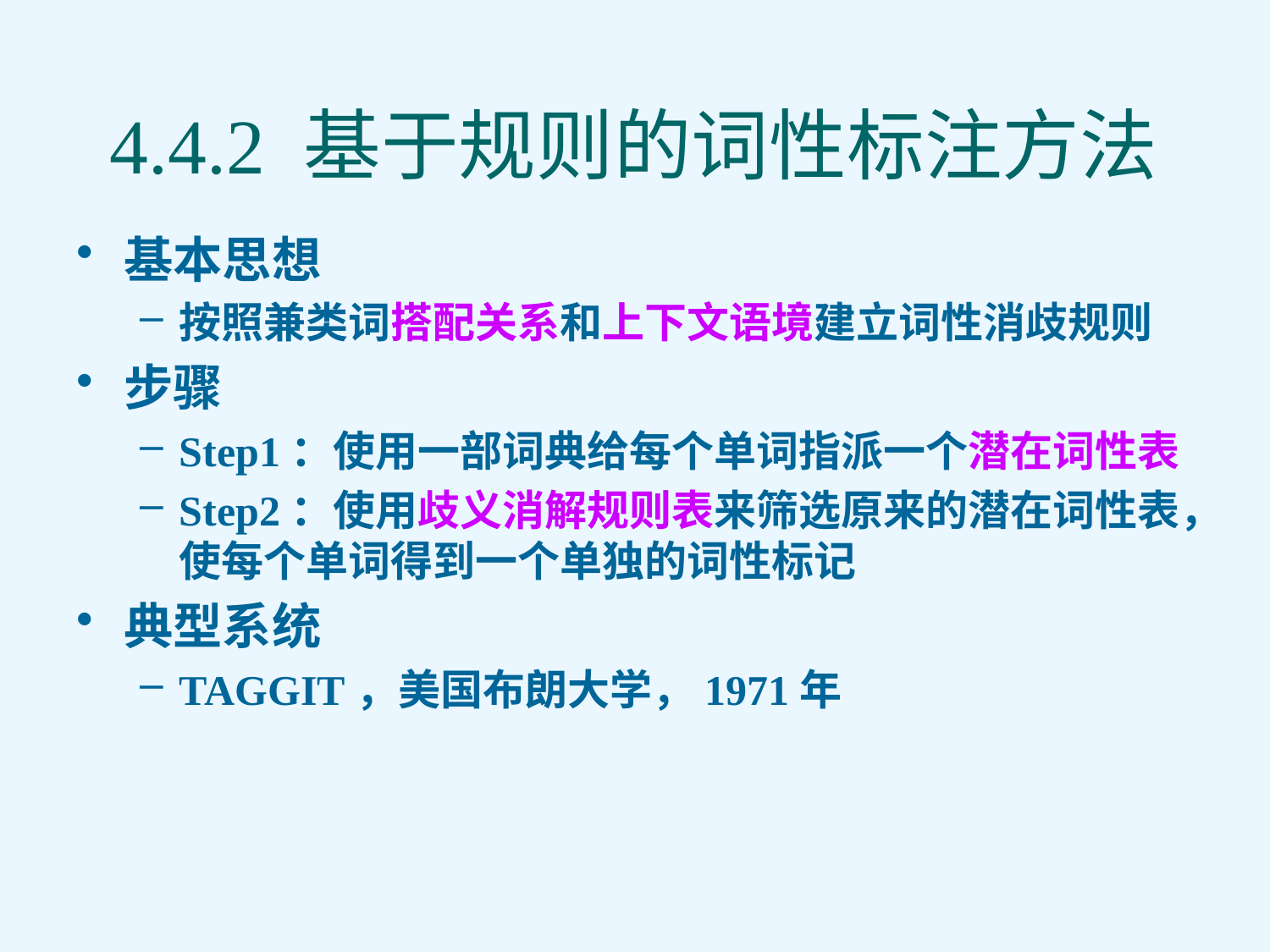

# 4.4.2 基于规则的词性标注方法
基本思想
按照兼类词搭配关系和上下文语境建立词性消歧规则
步骤
Step1：使用一部词典给每个单词指派一个潜在词性表
Step2：使用歧义消解规则表来筛选原来的潜在词性表，使每个单词得到一个单独的词性标记
典型系统
TAGGIT，美国布朗大学，1971年